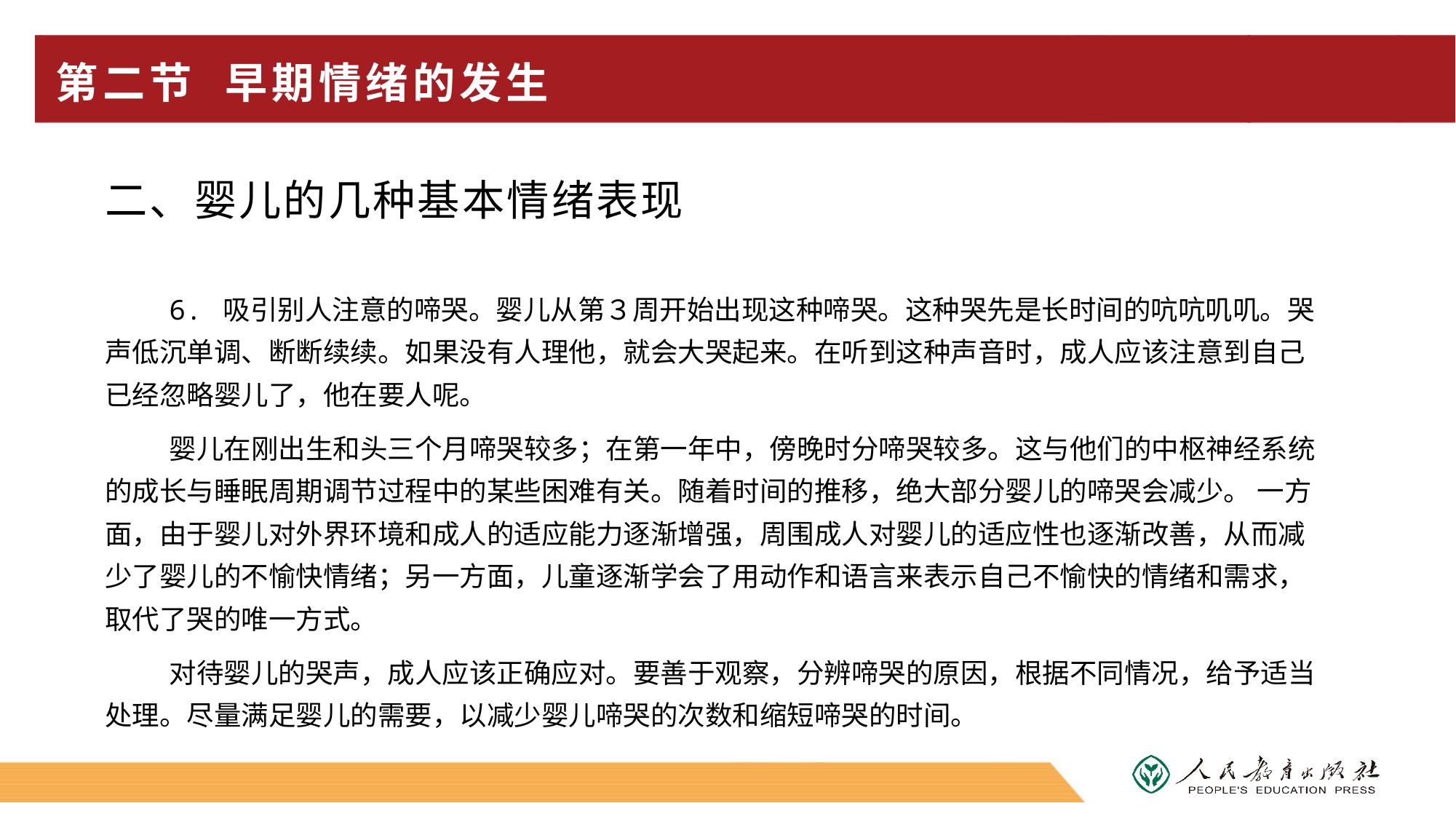

# 第二节  早期情绪的发生
二、婴儿的几种基本情绪表现
6. 吸引别人注意的啼哭。婴儿从第３周开始出现这种啼哭。这种哭先是长时间的吭吭叽叽。哭声低沉单调、断断续续。如果没有人理他，就会大哭起来。在听到这种声音时，成人应该注意到自己已经忽略婴儿了，他在要人呢。
婴儿在刚出生和头三个月啼哭较多；在第一年中，傍晚时分啼哭较多。这与他们的中枢神经系统的成长与睡眠周期调节过程中的某些困难有关。随着时间的推移，绝大部分婴儿的啼哭会减少。 一方面，由于婴儿对外界环境和成人的适应能力逐渐增强，周围成人对婴儿的适应性也逐渐改善，从而减少了婴儿的不愉快情绪；另一方面，儿童逐渐学会了用动作和语言来表示自己不愉快的情绪和需求，取代了哭的唯一方式。
对待婴儿的哭声，成人应该正确应对。要善于观察，分辨啼哭的原因，根据不同情况，给予适当处理。尽量满足婴儿的需要，以减少婴儿啼哭的次数和缩短啼哭的时间。